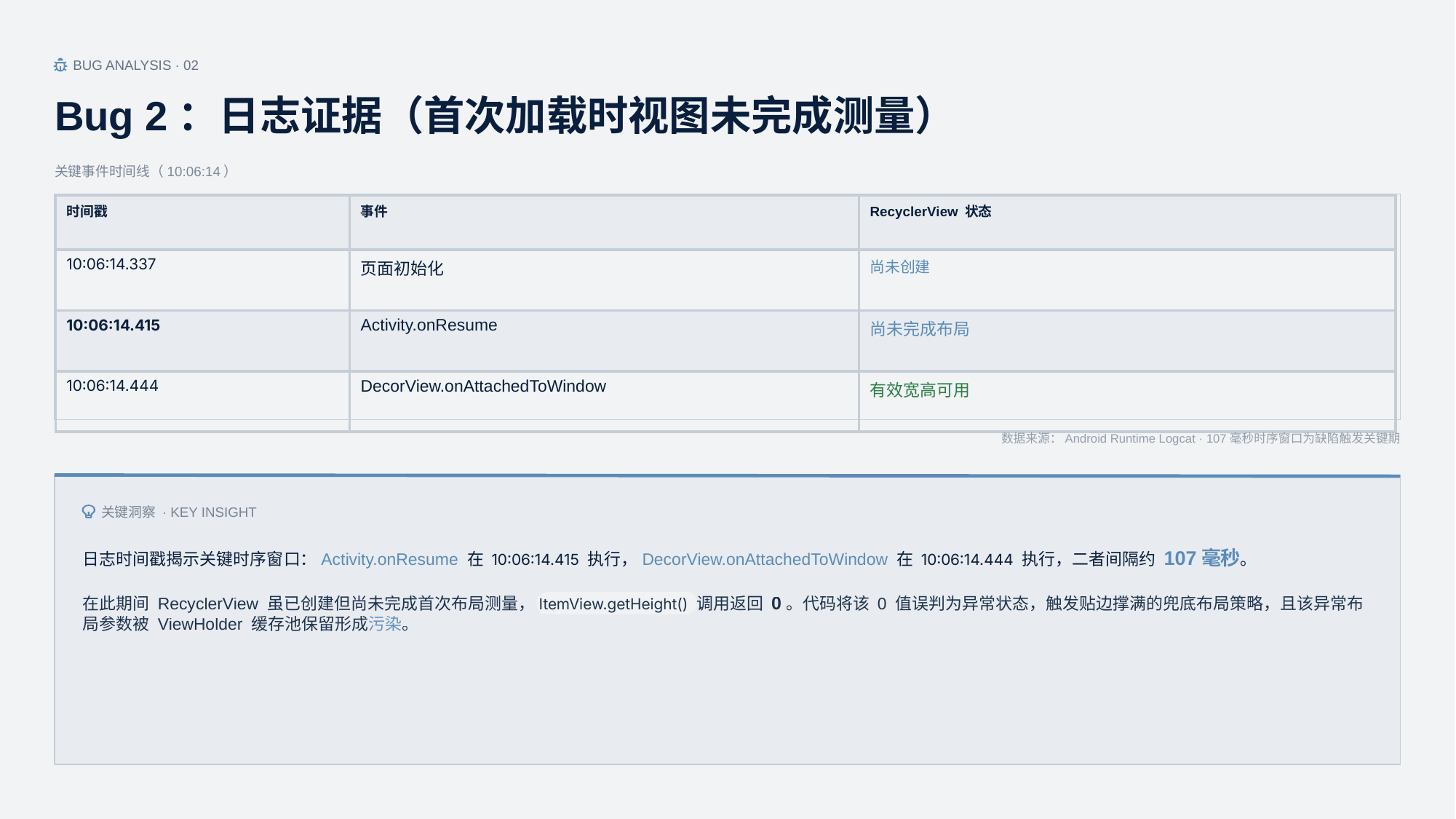

BUG ANALYSIS · 02

Bug 2：日志证据（首次加载时视图未完成测量）
关键事件时间线（10:06:14）

| 时间戳 | 事件 | RecyclerView 状态 |
| --- | --- | --- |
| 10:06:14.337 | 页面初始化 | 尚未创建 |
| 10:06:14.415 | Activity.onResume | 尚未完成布局 |
| 10:06:14.444 | DecorView.onAttachedToWindow | 有效宽高可用 |
数据来源：Android Runtime Logcat · 107毫秒时序窗口为缺陷触发关键期

关键洞察 · KEY INSIGHT

日志时间戳揭示关键时序窗口：Activity.onResume 在 10:06:14.415 执行，DecorView.onAttachedToWindow 在 10:06:14.444 执行，二者间隔约 107毫秒。
在此期间 RecyclerView 虽已创建但尚未完成首次布局测量，ItemView.getHeight() 调用返回 0。代码将该 0 值误判为异常状态，触发贴边撑满的兜底布局策略，且该异常布
局参数被 ViewHolder 缓存池保留形成污染。